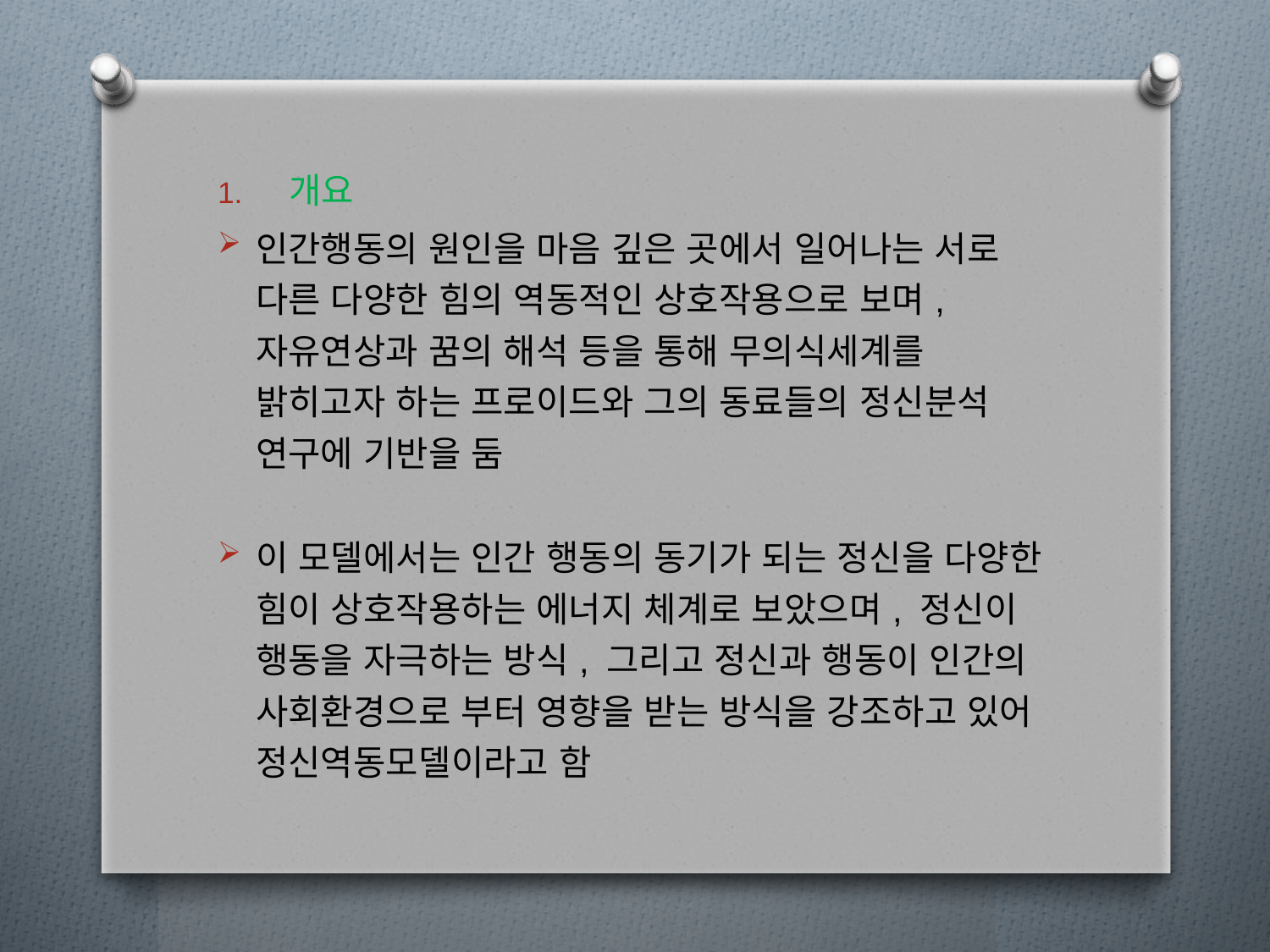

개요
인간행동의 원인을 마음 깊은 곳에서 일어나는 서로 다른 다양한 힘의 역동적인 상호작용으로 보며, 자유연상과 꿈의 해석 등을 통해 무의식세계를 밝히고자 하는 프로이드와 그의 동료들의 정신분석 연구에 기반을 둠

이 모델에서는 인간 행동의 동기가 되는 정신을 다양한 힘이 상호작용하는 에너지 체계로 보았으며, 정신이 행동을 자극하는 방식, 그리고 정신과 행동이 인간의 사회환경으로 부터 영향을 받는 방식을 강조하고 있어 정신역동모델이라고 함